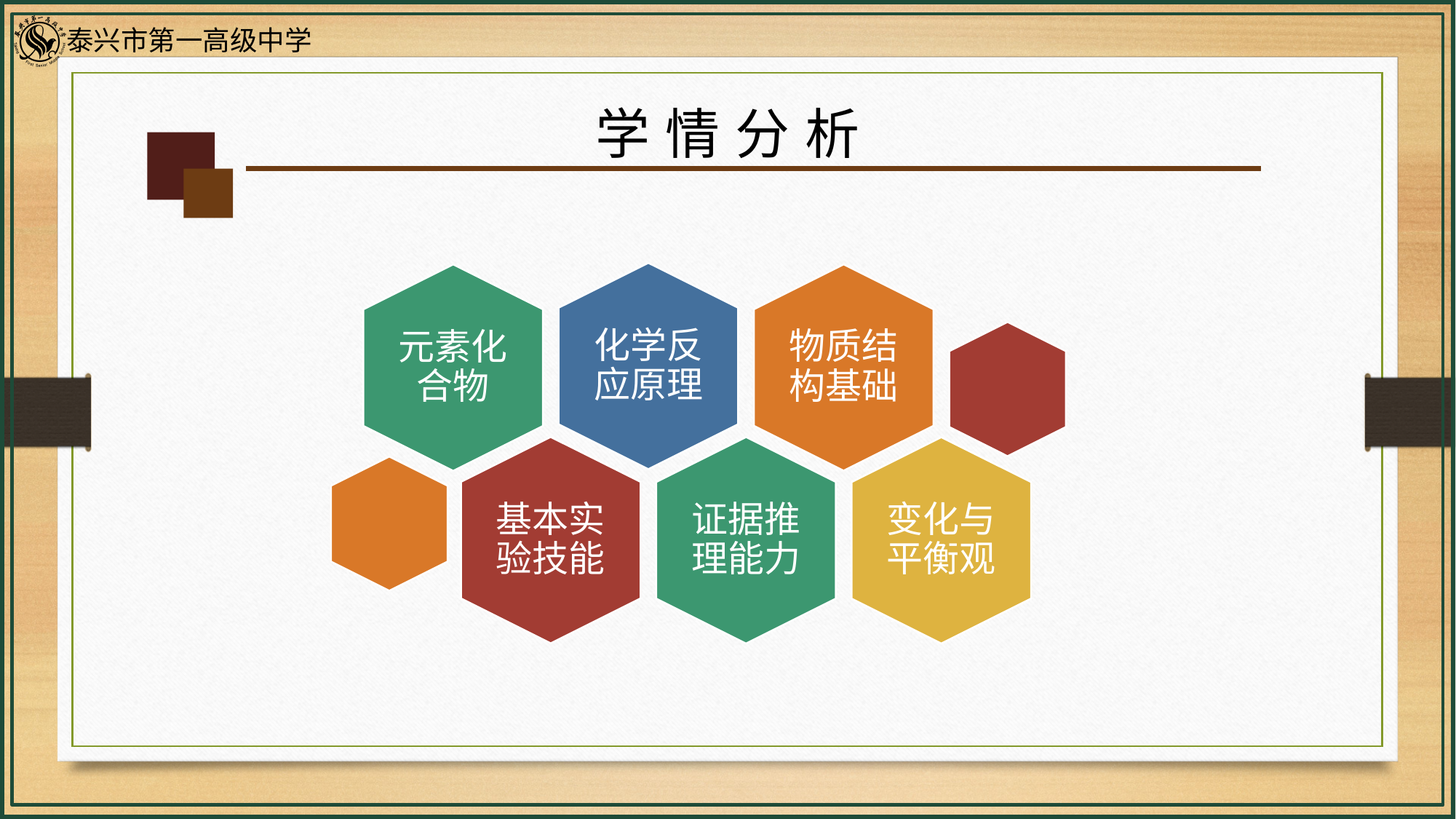

学情分析
化学反应原理
元素化合物
物质结构基础

基本实验技能
证据推理能力
变化与平衡观